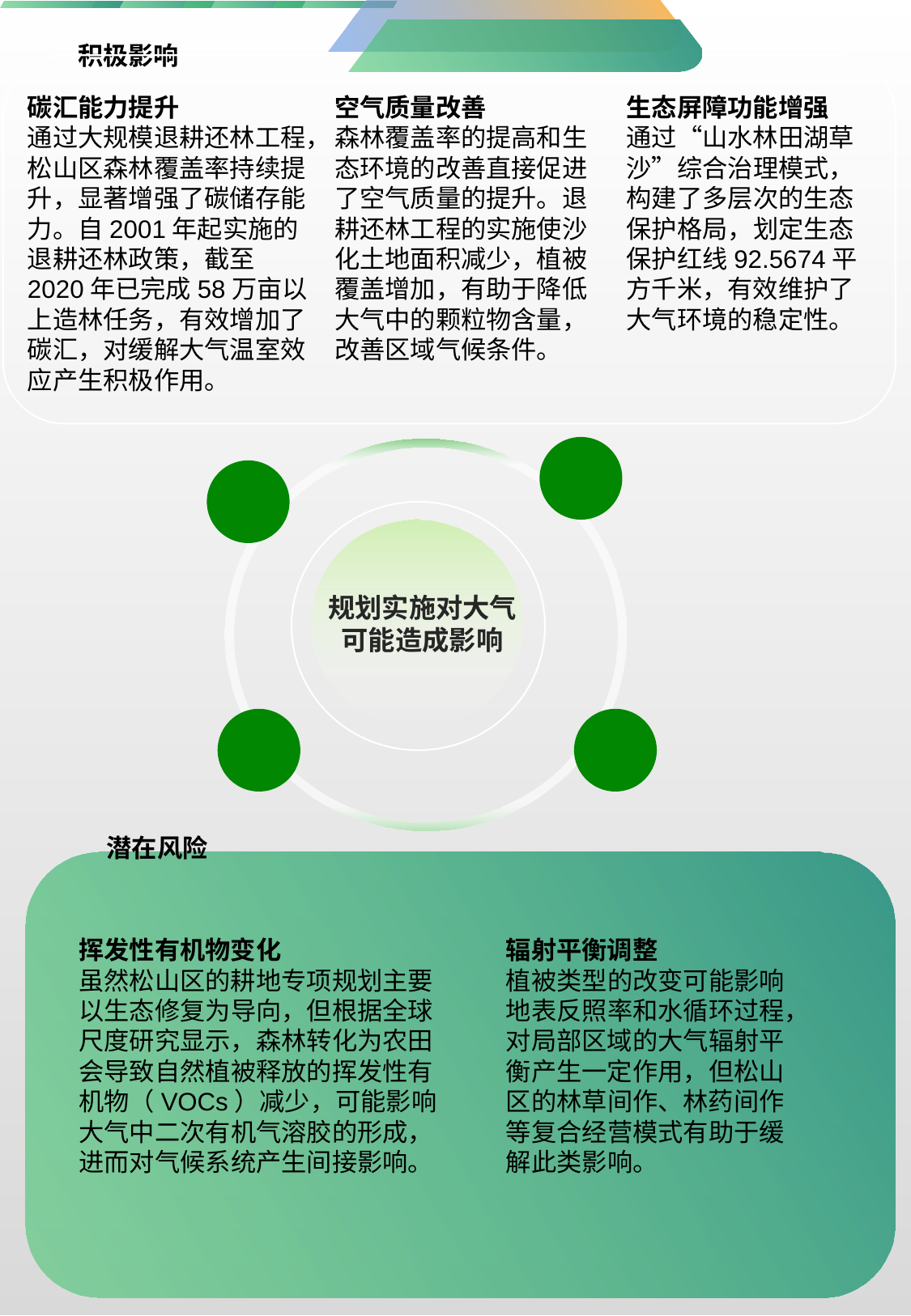

积极影响

碳汇能力提升
通过大规模退耕还林工程，松山区森林覆盖率持续提升，显著增强了碳储存能力。自2001年起实施的退耕还林政策，截至2020年已完成58万亩以上造林任务，有效增加了碳汇，对缓解大气温室效应产生积极作用。

生态屏障功能增强
通过“山水林田湖草沙”综合治理模式，构建了多层次的生态保护格局，划定生态保护红线92.5674平方千米，有效维护了大气环境的稳定性。

空气质量改善
森林覆盖率的提高和生态环境的改善直接促进了空气质量的提升。退耕还林工程的实施使沙化土地面积减少，植被覆盖增加，有助于降低大气中的颗粒物含量，改善区域气候条件。

规划实施对大气
可能造成影响

潜在风险

挥发性有机物变化
虽然松山区的耕地专项规划主要以生态修复为导向，但根据全球尺度研究显示，森林转化为农田会导致自然植被释放的挥发性有机物（VOCs）减少，可能影响大气中二次有机气溶胶的形成，进而对气候系统产生间接影响。
辐射平衡调整
植被类型的改变可能影响地表反照率和水循环过程，对局部区域的大气辐射平衡产生一定作用，但松山区的林草间作、林药间作等复合经营模式有助于缓解此类影响。